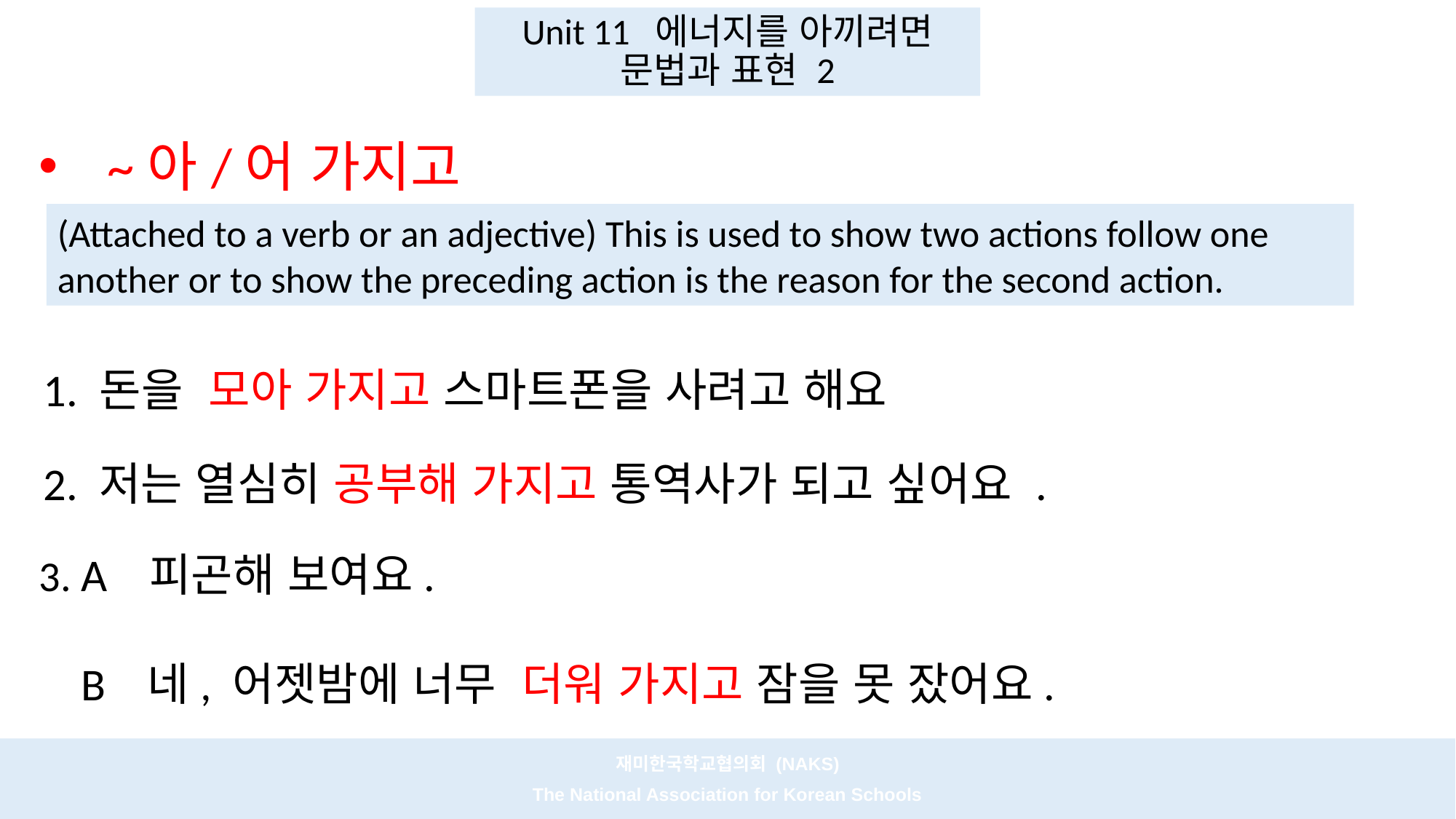

Unit 11  에너지를 아끼려면
문법과 표현 2
~아/어 가지고
(Attached to a verb or an adjective) This is used to show two actions follow one another or to show the preceding action is the reason for the second action.

 1. 돈을  모아 가지고 스마트폰을 사려고 해요

 2. 저는 열심히 공부해 가지고 통역사가 되고 싶어요 .
3. A   피곤해 보여요.

    B   네, 어젯밤에 너무  더워 가지고 잠을 못 잤어요.
재미한국학교협의회 (NAKS)
The National Association for Korean Schools